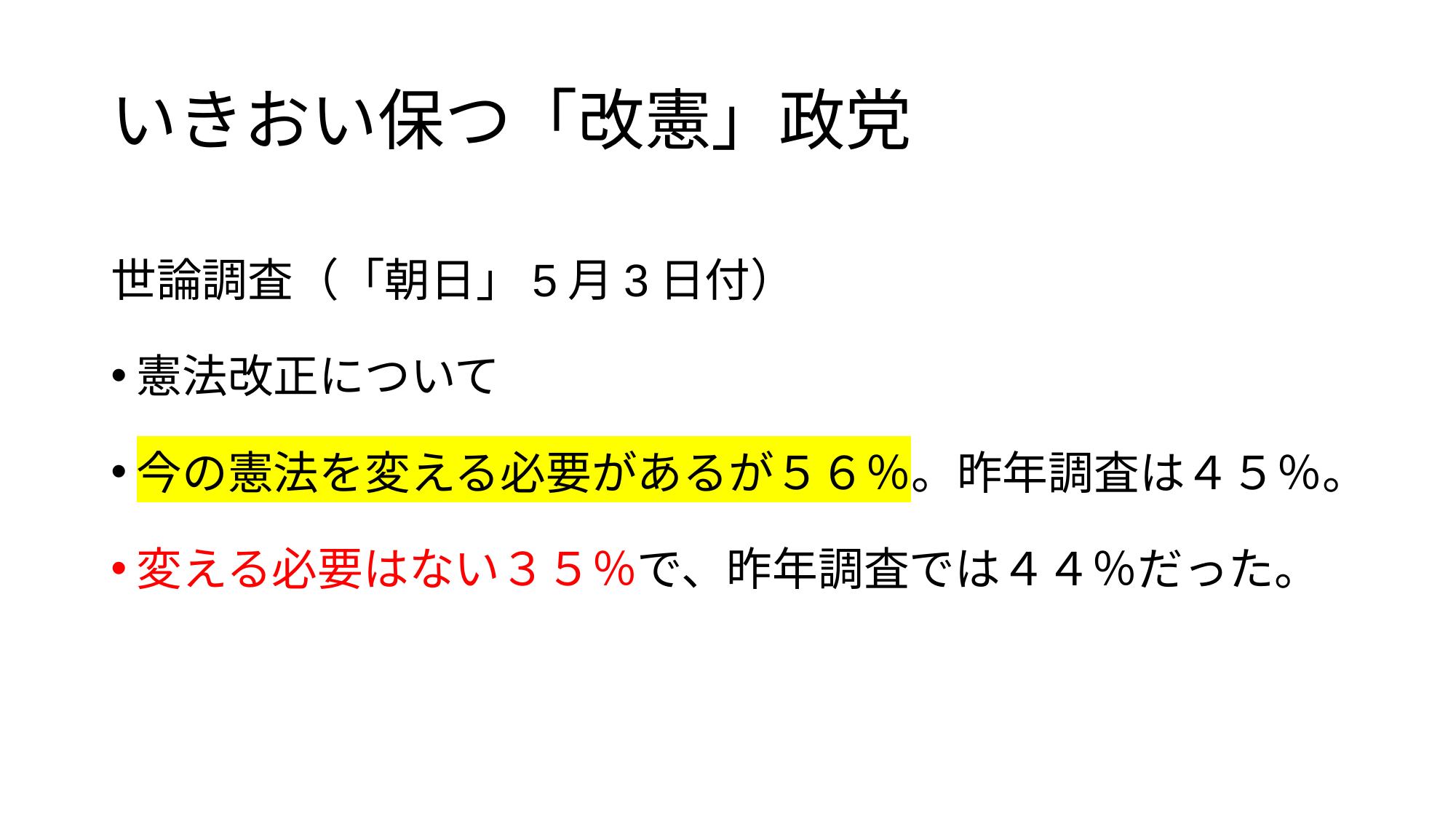

# いきおい保つ「改憲」政党
世論調査（「朝日」5月3日付）
憲法改正について
今の憲法を変える必要があるが５６％。昨年調査は４５％。
変える必要はない３５％で、昨年調査では４４％だった。